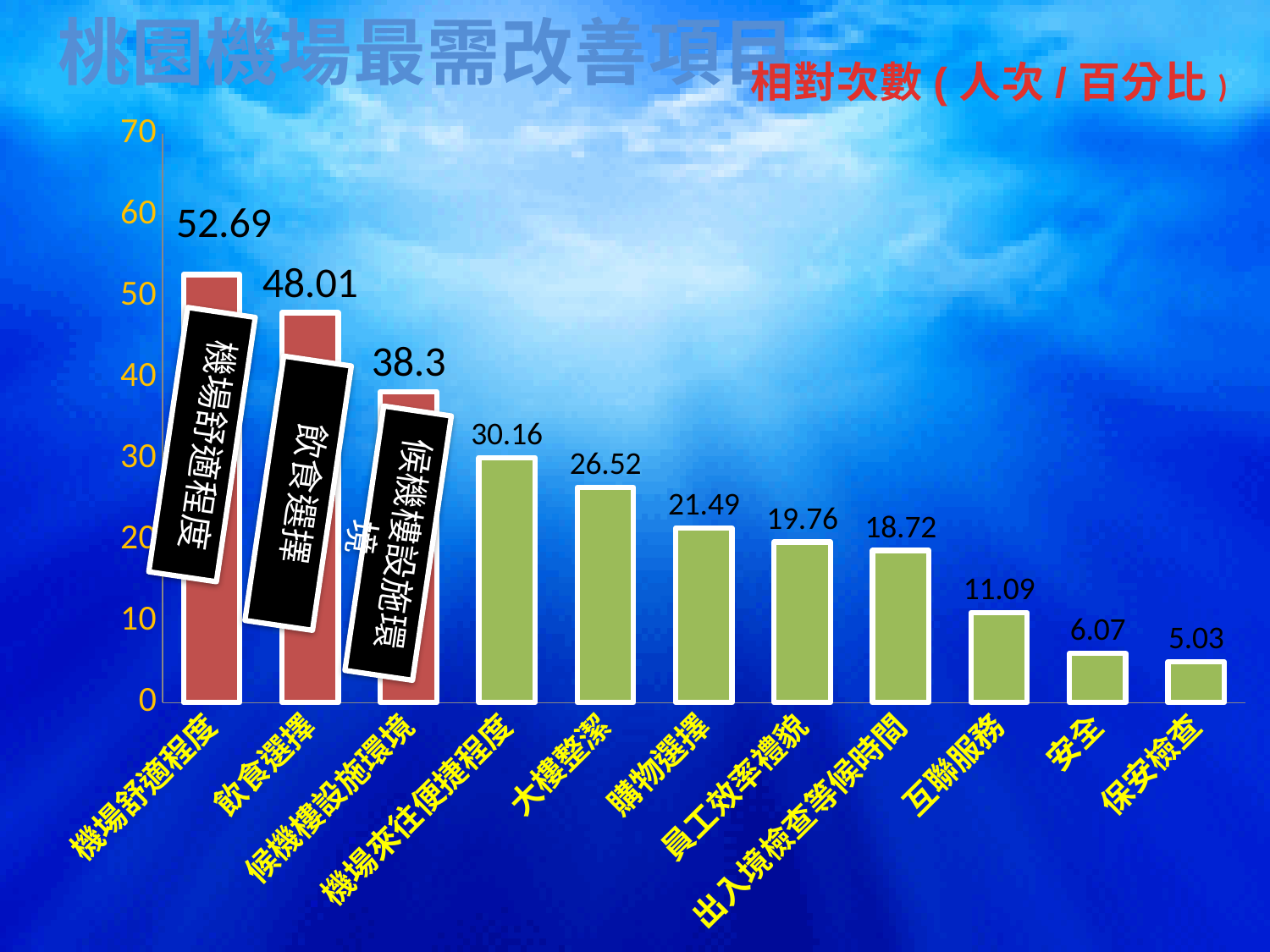

# 桃園機場最需改善項目
相對次數(人次/百分比)

### Chart

| Category | #REF! |
|---|---|
| 機場舒適程度 | 52.69000000000001 |
| 飲食選擇 | 48.01 |
| 候機樓設施環境 | 38.300000000000004 |
| 機場來往便捷程度 | 30.16 |
| 大樓整潔 | 26.52 |
| 購物選擇 | 21.49 |
| 員工效率禮貌 | 19.76 |
| 出入境檢查等候時間 | 18.72 |
| 互聯服務 | 11.09 |
| 安全 | 6.07 |
| 保安檢查 | 5.03 |
機場舒適程度
飲食選擇
候機樓設施環境